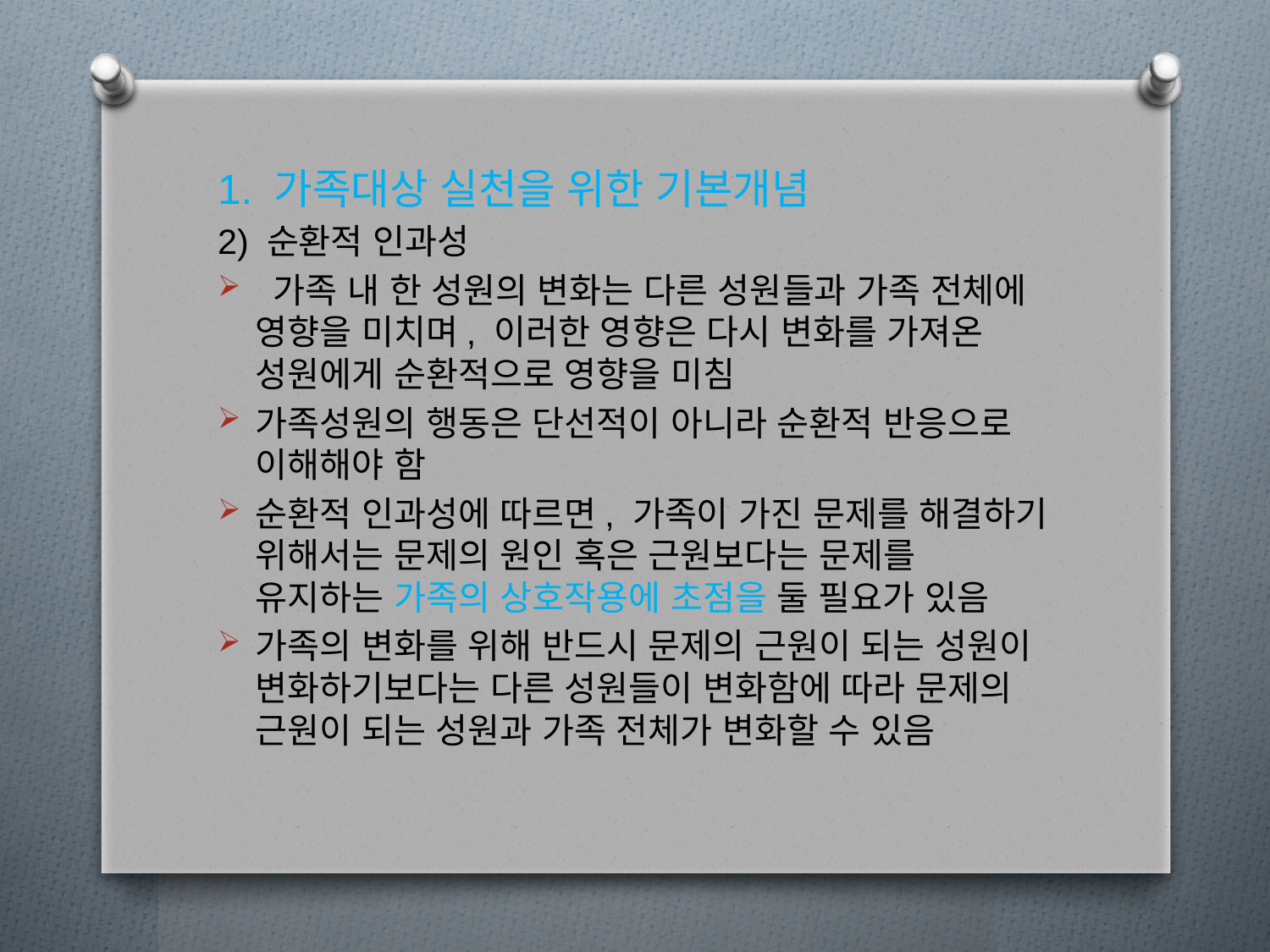

1. 가족대상 실천을 위한 기본개념
2) 순환적 인과성
 가족 내 한 성원의 변화는 다른 성원들과 가족 전체에 영향을 미치며, 이러한 영향은 다시 변화를 가져온 성원에게 순환적으로 영향을 미침
가족성원의 행동은 단선적이 아니라 순환적 반응으로 이해해야 함
순환적 인과성에 따르면, 가족이 가진 문제를 해결하기 위해서는 문제의 원인 혹은 근원보다는 문제를 유지하는 가족의 상호작용에 초점을 둘 필요가 있음
가족의 변화를 위해 반드시 문제의 근원이 되는 성원이 변화하기보다는 다른 성원들이 변화함에 따라 문제의 근원이 되는 성원과 가족 전체가 변화할 수 있음